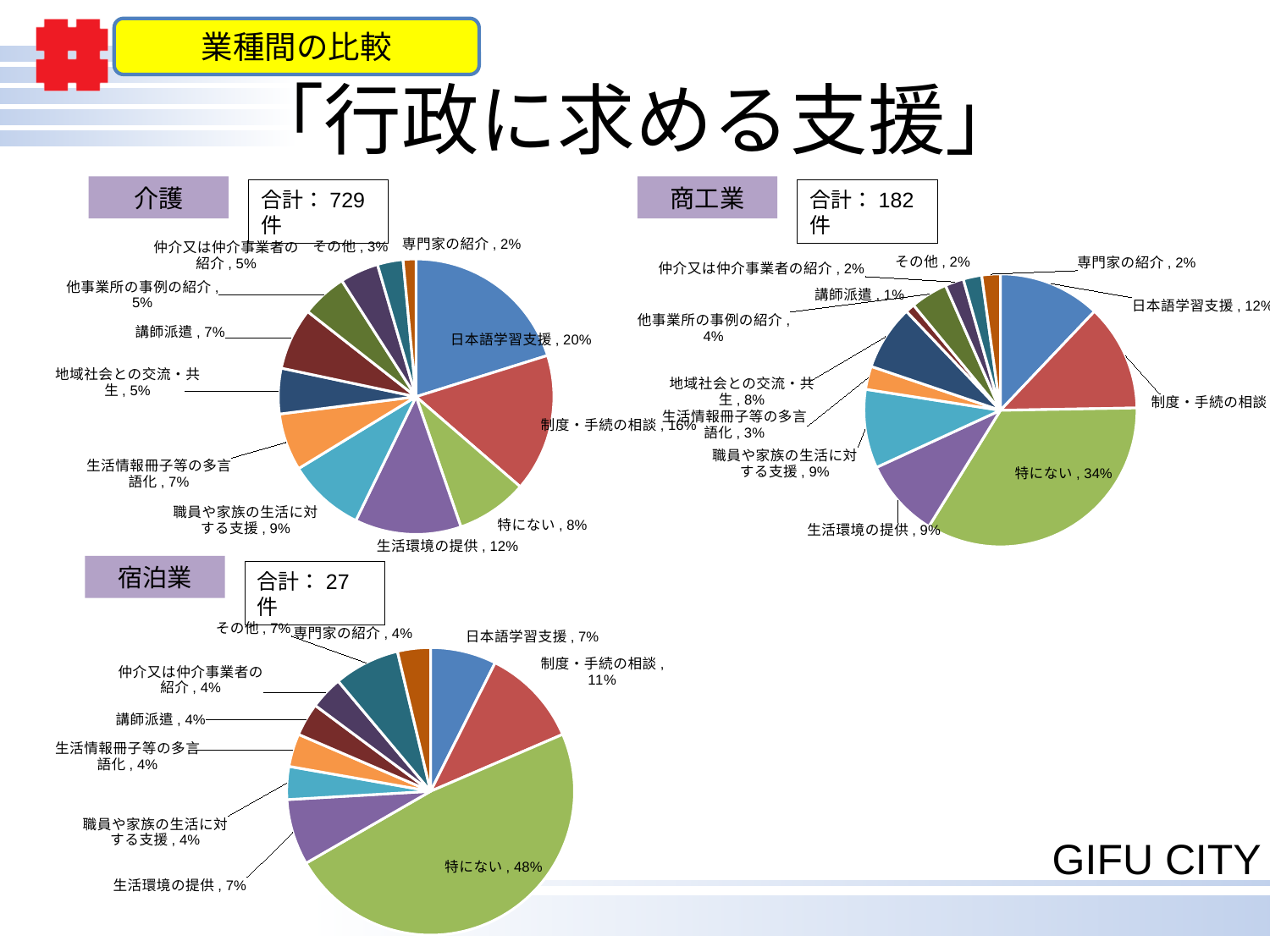

業種間の比較
# 「行政に求める支援」
介護
商工業
合計：182件
合計：729件

### Chart

| Category |  |
|---|---|
| 日本語学習支援 | 147.0 |
| 制度・手続の相談 | 118.0 |
| 特にない | 61.0 |
| 生活環境の提供 | 91.0 |
| 職員や家族の生活に対する支援 | 66.0 |
| 生活情報冊子等の多言語化 | 49.0 |
| 地域社会との交流・共生 | 39.0 |
| 講師派遣 | 53.0 |
| 他事業所の事例の紹介 | 39.0 |
| 仲介又は仲介事業者の紹介 | 33.0 |
| その他 | 22.0 |
| 専門家の紹介 | 11.0 |

### Chart

| Category |  |
|---|---|
| 日本語学習支援 | 22.0 |
| 制度・手続の相談 | 23.0 |
| 特にない | 62.0 |
| 生活環境の提供 | 17.0 |
| 職員や家族の生活に対する支援 | 17.0 |
| 生活情報冊子等の多言語化 | 5.0 |
| 地域社会との交流・共生 | 14.0 |
| 講師派遣 | 2.0 |
| 他事業所の事例の紹介 | 8.0 |
| 仲介又は仲介事業者の紹介 | 4.0 |
| その他 | 4.0 |
| 専門家の紹介 | 4.0 |
宿泊業
合計：27件

### Chart

| Category |  |
|---|---|
| 日本語学習支援 | 2.0 |
| 制度・手続の相談 | 3.0 |
| 特にない | 13.0 |
| 生活環境の提供 | 2.0 |
| 職員や家族の生活に対する支援 | 1.0 |
| 生活情報冊子等の多言語化 | 1.0 |
| 地域社会との交流・共生 | None |
| 講師派遣 | 1.0 |
| 他事業所の事例の紹介 | None |
| 仲介又は仲介事業者の紹介 | 1.0 |
| その他 | 2.0 |
| 専門家の紹介 | 1.0 |
21